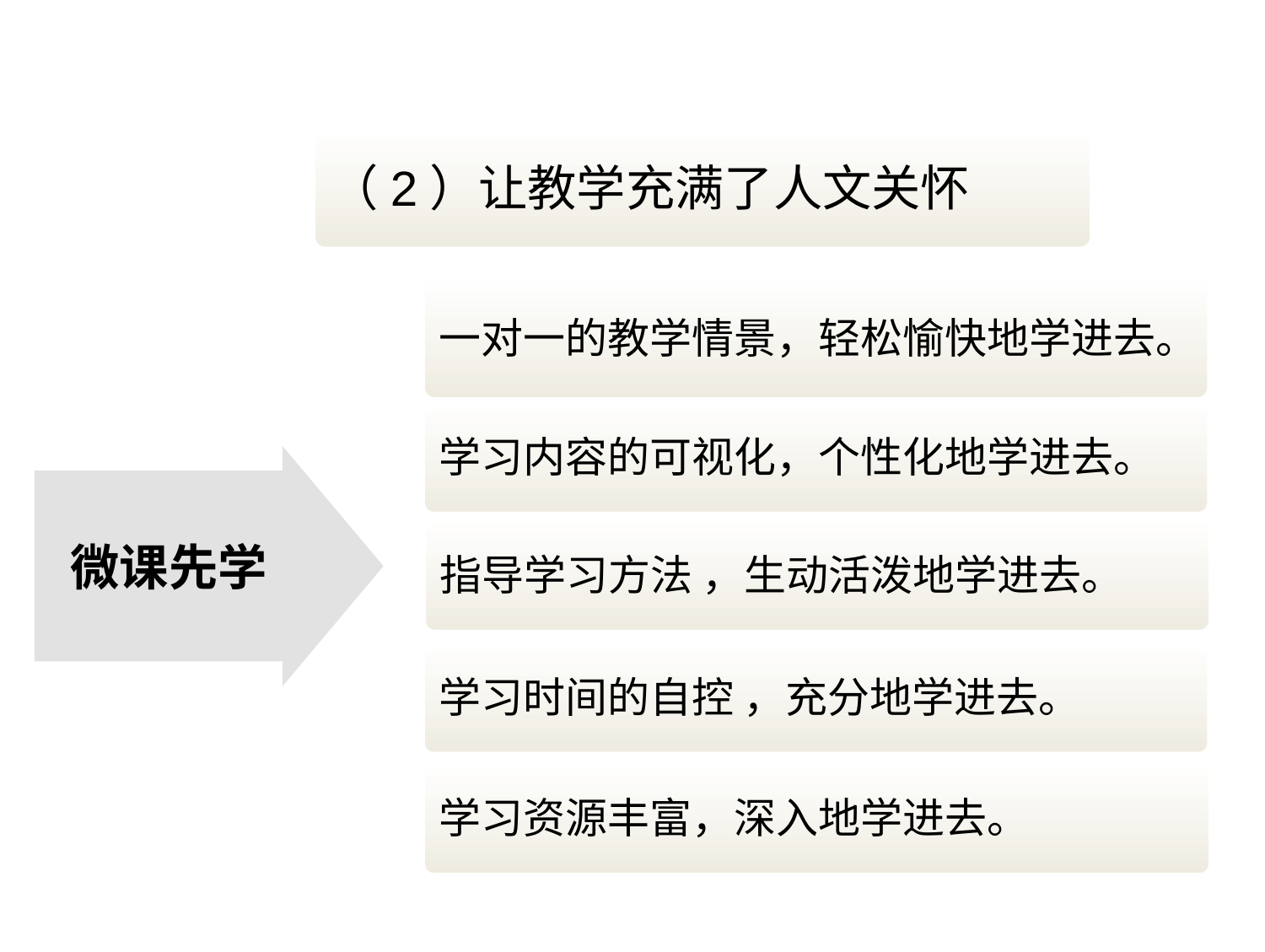

（2）让教学充满了人文关怀
一对一的教学情景，轻松愉快地学进去。
学习内容的可视化，个性化地学进去。
微课先学
指导学习方法 ，生动活泼地学进去。
学习时间的自控 ，充分地学进去。
学习资源丰富，深入地学进去。